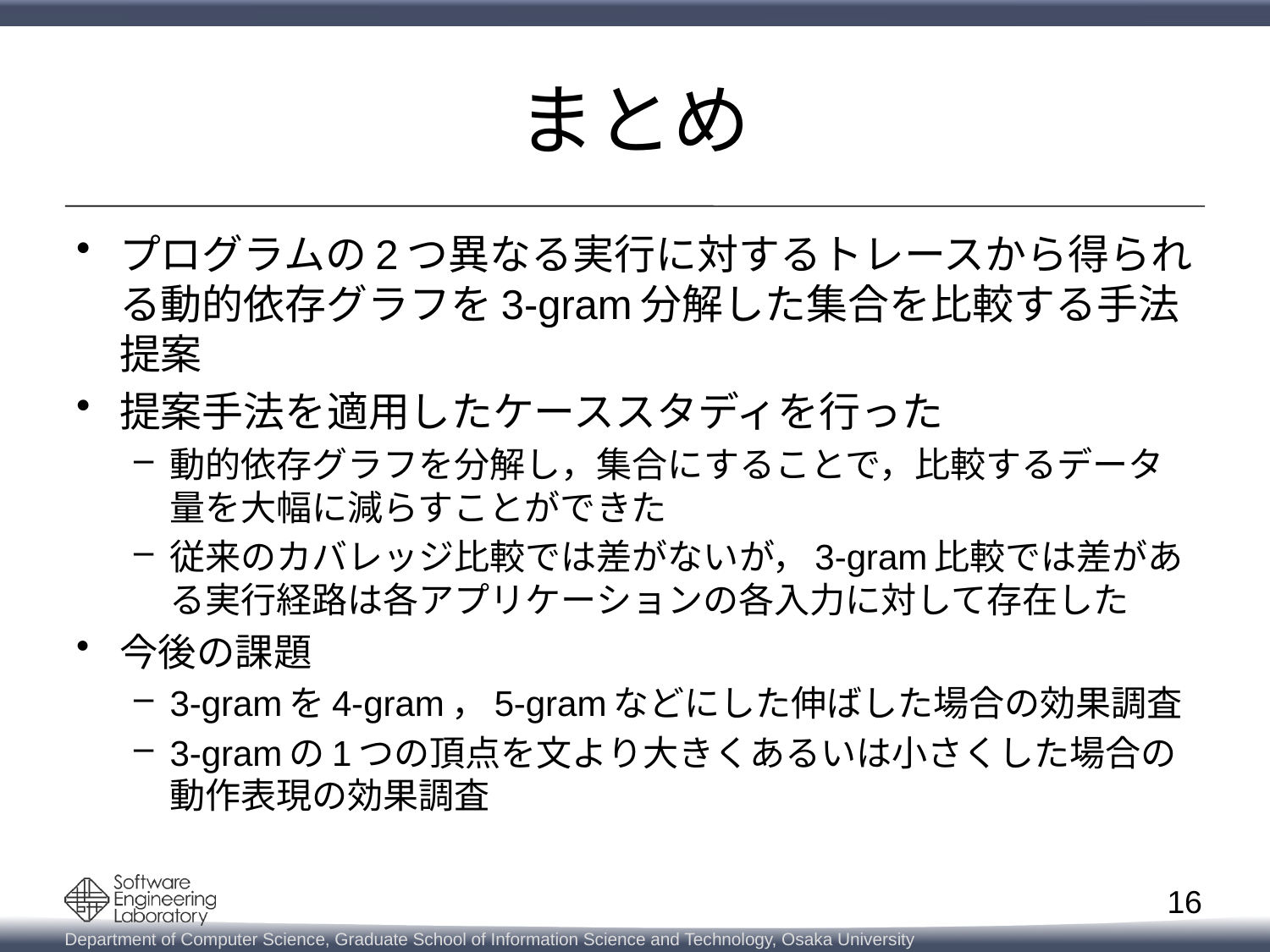

# まとめ
プログラムの2つ異なる実行に対するトレースから得られる動的依存グラフを3-gram分解した集合を比較する手法提案
提案手法を適用したケーススタディを行った
動的依存グラフを分解し，集合にすることで，比較するデータ量を大幅に減らすことができた
従来のカバレッジ比較では差がないが，3-gram比較では差がある実行経路は各アプリケーションの各入力に対して存在した
今後の課題
3-gramを4-gram，5-gramなどにした伸ばした場合の効果調査
3-gramの1つの頂点を文より大きくあるいは小さくした場合の動作表現の効果調査

16